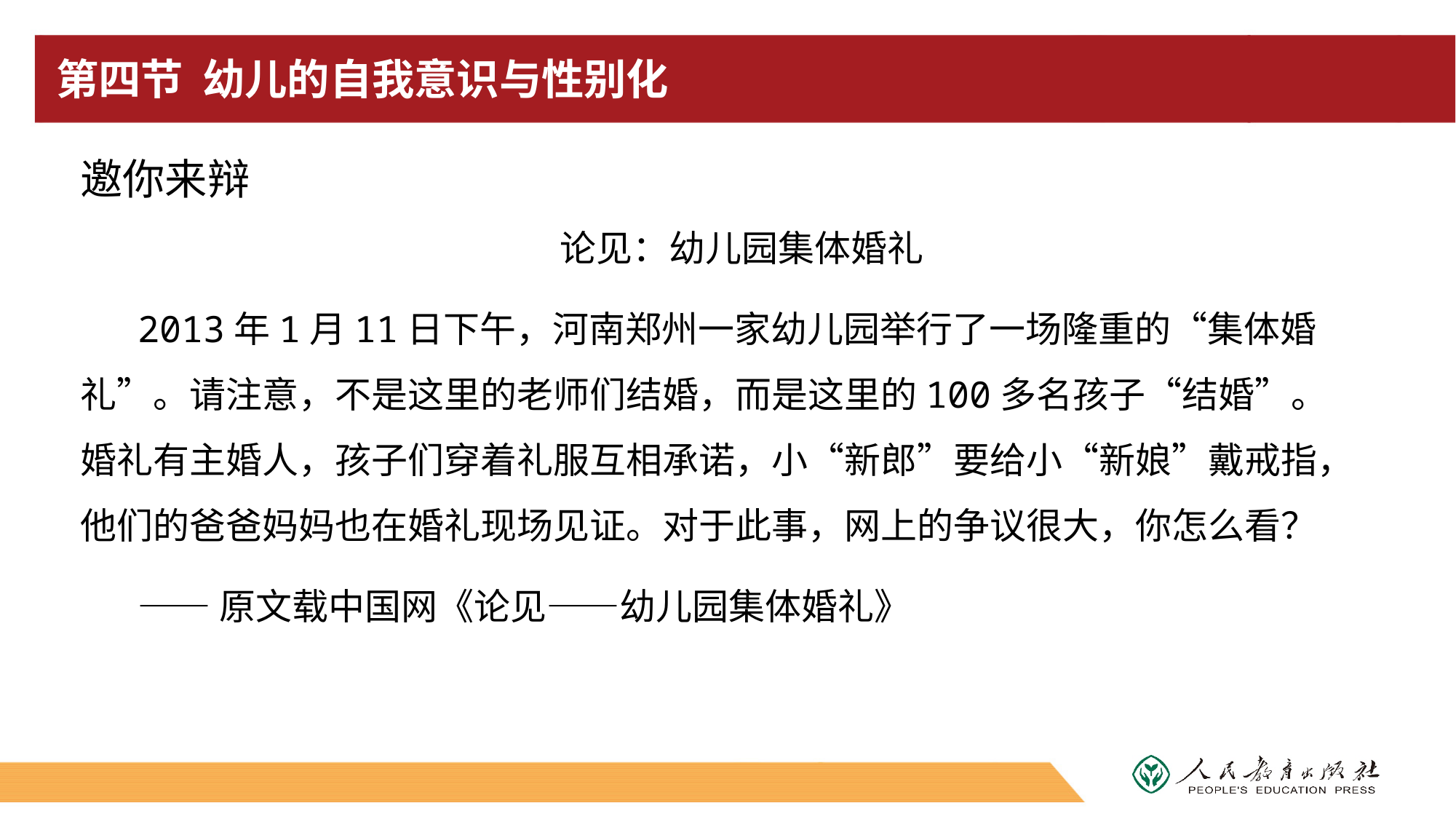

# 第四节  幼儿的自我意识与性别化
邀你来辩
论见：幼儿园集体婚礼
2013年1月11日下午，河南郑州一家幼儿园举行了一场隆重的“集体婚礼”。请注意，不是这里的老师们结婚，而是这里的100多名孩子“结婚”。婚礼有主婚人，孩子们穿着礼服互相承诺，小“新郎”要给小“新娘”戴戒指，他们的爸爸妈妈也在婚礼现场见证。对于此事，网上的争议很大，你怎么看？
——原文载中国网《论见——幼儿园集体婚礼》